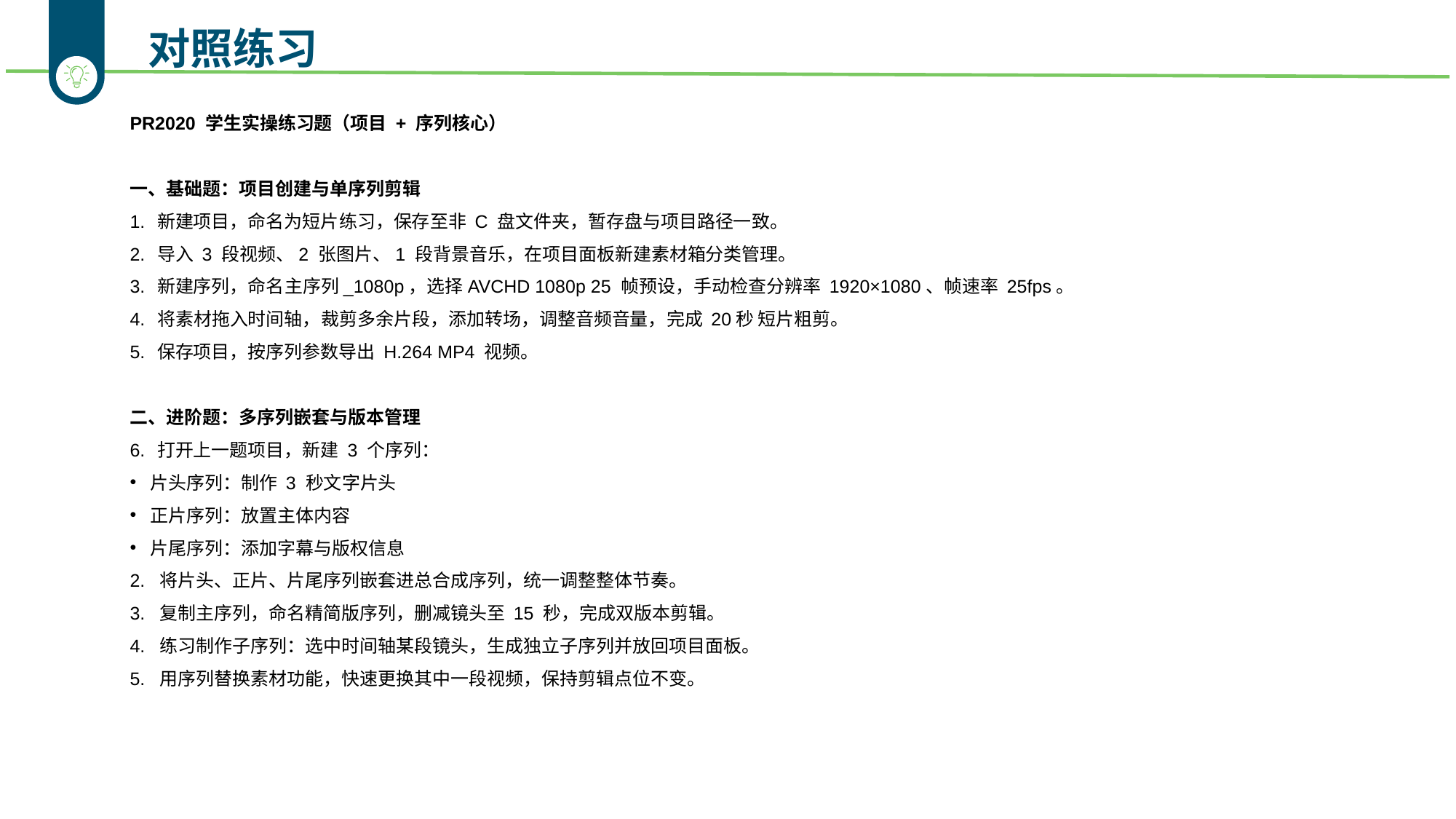

对照练习

PR2020 学生实操练习题（项目 + 序列核心）

一、基础题：项目创建与单序列剪辑
新建项目，命名为短片练习，保存至非 C 盘文件夹，暂存盘与项目路径一致。
导入 3 段视频、2 张图片、1 段背景音乐，在项目面板新建素材箱分类管理。
新建序列，命名主序列_1080p，选择AVCHD 1080p 25 帧预设，手动检查分辨率 1920×1080、帧速率 25fps。
将素材拖入时间轴，裁剪多余片段，添加转场，调整音频音量，完成 20秒 短片粗剪。
保存项目，按序列参数导出 H.264 MP4 视频。

二、进阶题：多序列嵌套与版本管理
打开上一题项目，新建 3 个序列：
片头序列：制作 3 秒文字片头
正片序列：放置主体内容
片尾序列：添加字幕与版权信息
2.  将片头、正片、片尾序列嵌套进总合成序列，统一调整整体节奏。
3.  复制主序列，命名精简版序列，删减镜头至 15 秒，完成双版本剪辑。
4.  练习制作子序列：选中时间轴某段镜头，生成独立子序列并放回项目面板。
5.  用序列替换素材功能，快速更换其中一段视频，保持剪辑点位不变。